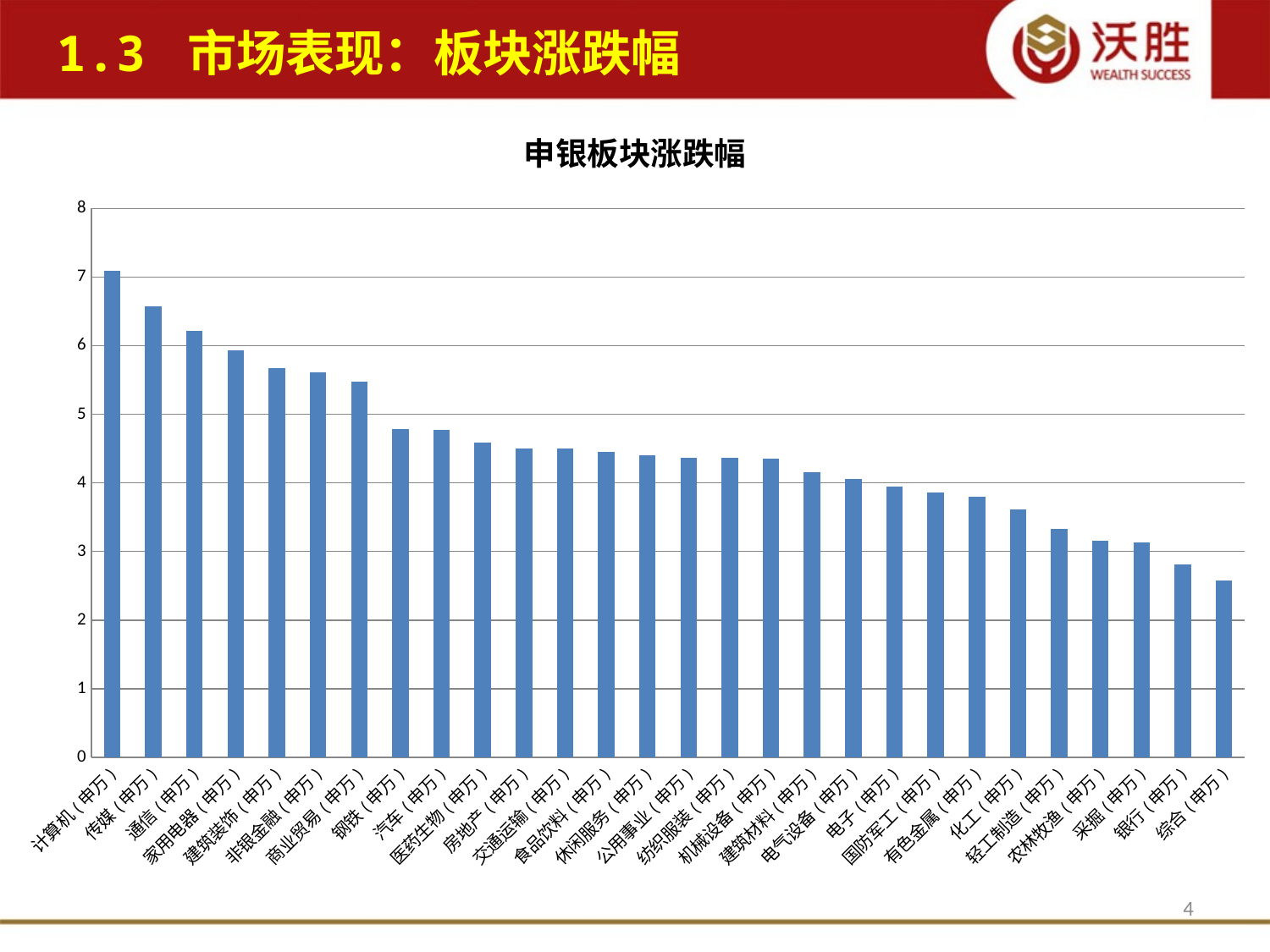

1.3 市场表现：板块涨跌幅

### Chart: 申银板块涨跌幅

| Category | 涨跌幅 % |
|---|---|
| 计算机(申万) | 7.096115999999999 |
| 传媒(申万) | 6.568624999999999 |
| 通信(申万) | 6.219498 |
| 家用电器(申万) | 5.929801 |
| 建筑装饰(申万) | 5.678368 |
| 非银金融(申万) | 5.615330999999999 |
| 商业贸易(申万) | 5.477509 |
| 钢铁(申万) | 4.788453 |
| 汽车(申万) | 4.777385999999999 |
| 医药生物(申万) | 4.587685999999999 |
| 房地产(申万) | 4.506466 |
| 交通运输(申万) | 4.506258 |
| 食品饮料(申万) | 4.450404 |
| 休闲服务(申万) | 4.400826 |
| 公用事业(申万) | 4.370445 |
| 纺织服装(申万) | 4.369685999999999 |
| 机械设备(申万) | 4.357973999999999 |
| 建筑材料(申万) | 4.159189999999999 |
| 电气设备(申万) | 4.062409999999999 |
| 电子(申万) | 3.946525 |
| 国防军工(申万) | 3.8617159999999995 |
| 有色金属(申万) | 3.8028919999999995 |
| 化工(申万) | 3.618481 |
| 轻工制造(申万) | 3.325399 |
| 农林牧渔(申万) | 3.1507479999999997 |
| 采掘(申万) | 3.1309419999999997 |
| 银行(申万) | 2.8156389999999996 |
| 综合(申万) | 2.5757559999999997 |

### Chart

| Category |
|---|
4